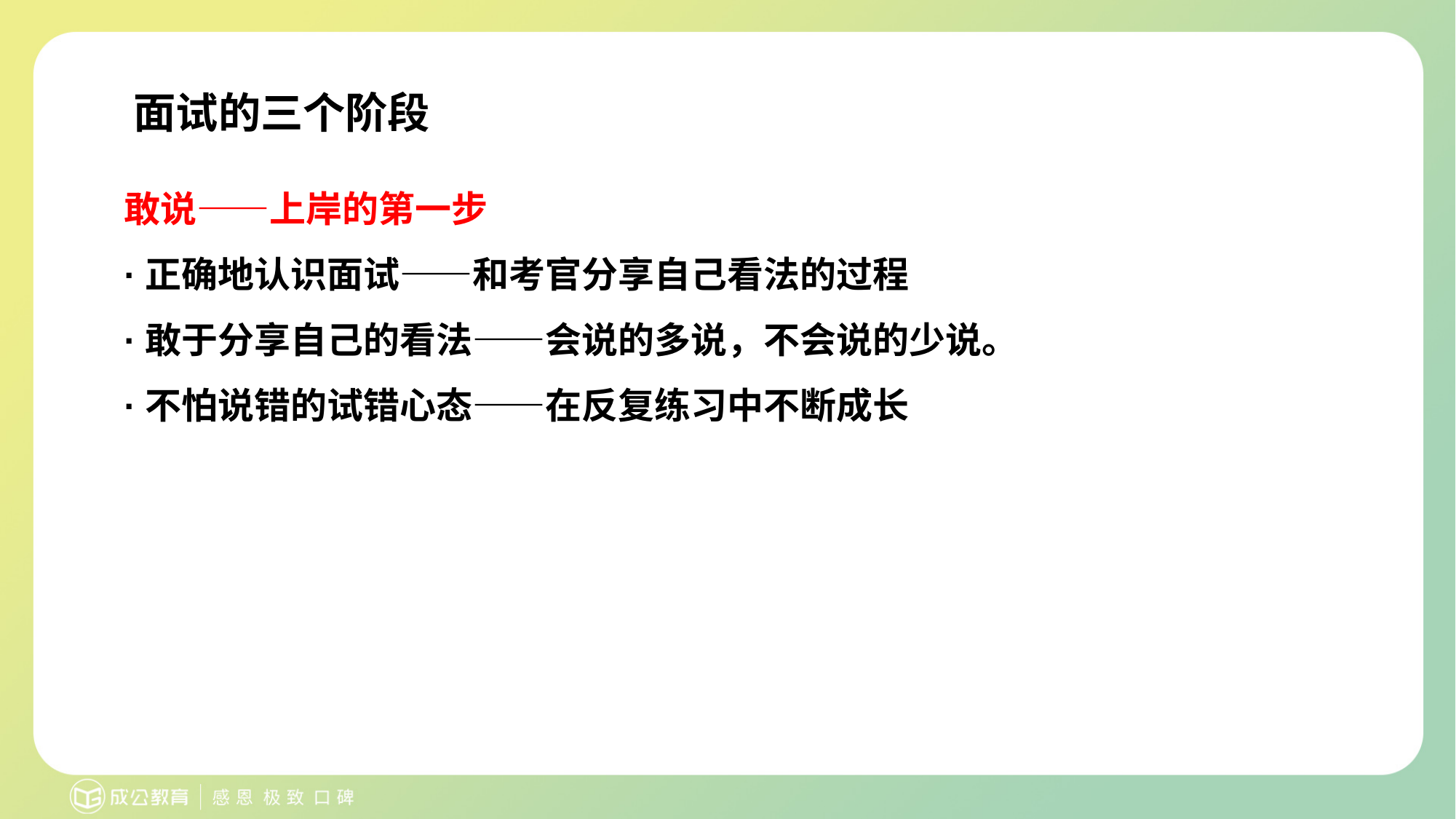

面试的三个阶段
敢说——上岸的第一步
·正确地认识面试——和考官分享自己看法的过程
·敢于分享自己的看法——会说的多说，不会说的少说。
·不怕说错的试错心态——在反复练习中不断成长